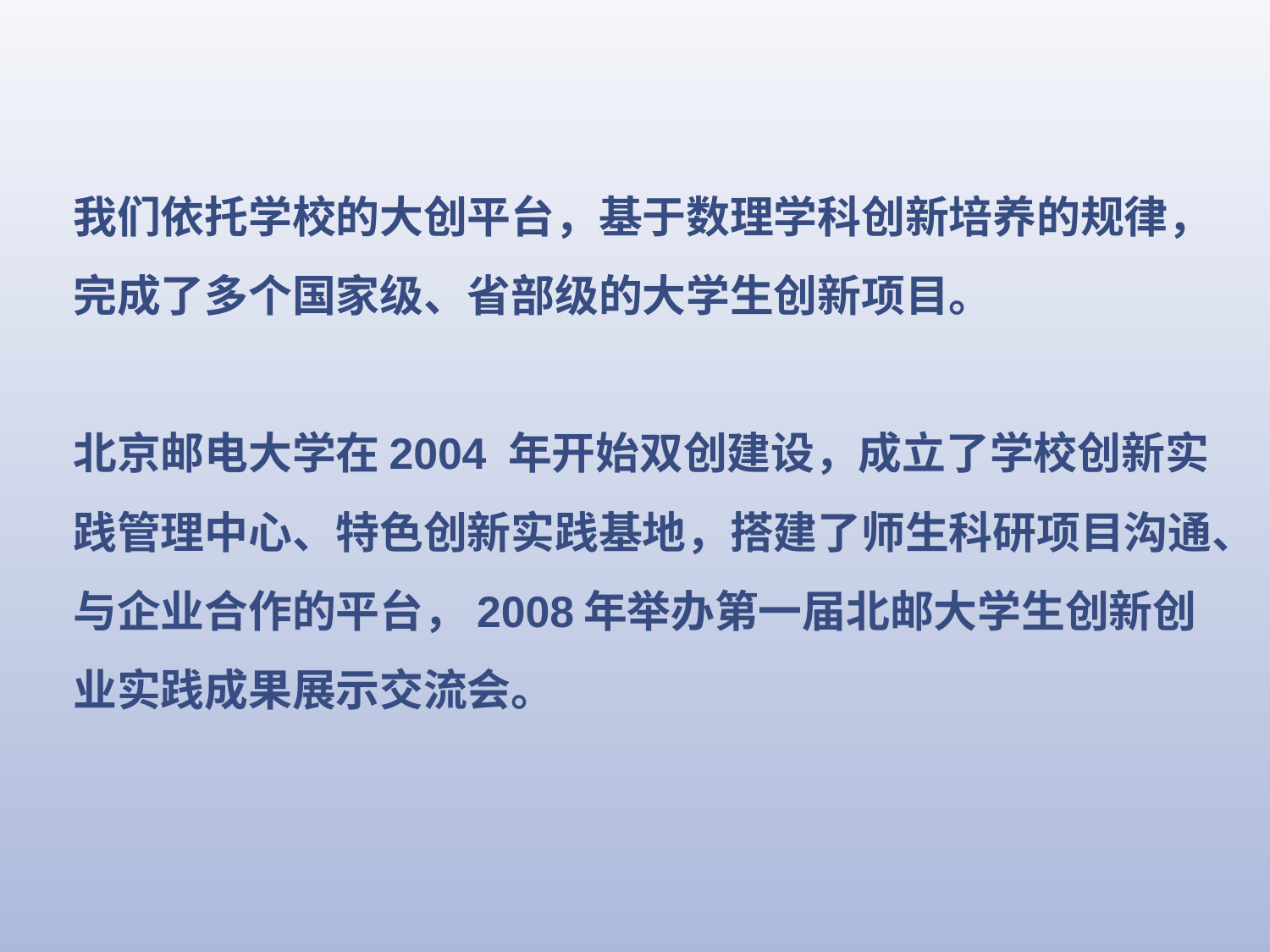

# 我们依托学校的大创平台，基于数理学科创新培养的规律，完成了多个国家级、省部级的大学生创新项目。 北京邮电大学在2004 年开始双创建设，成立了学校创新实践管理中心、特色创新实践基地，搭建了师生科研项目沟通、与企业合作的平台，2008年举办第一届北邮大学生创新创业实践成果展示交流会。